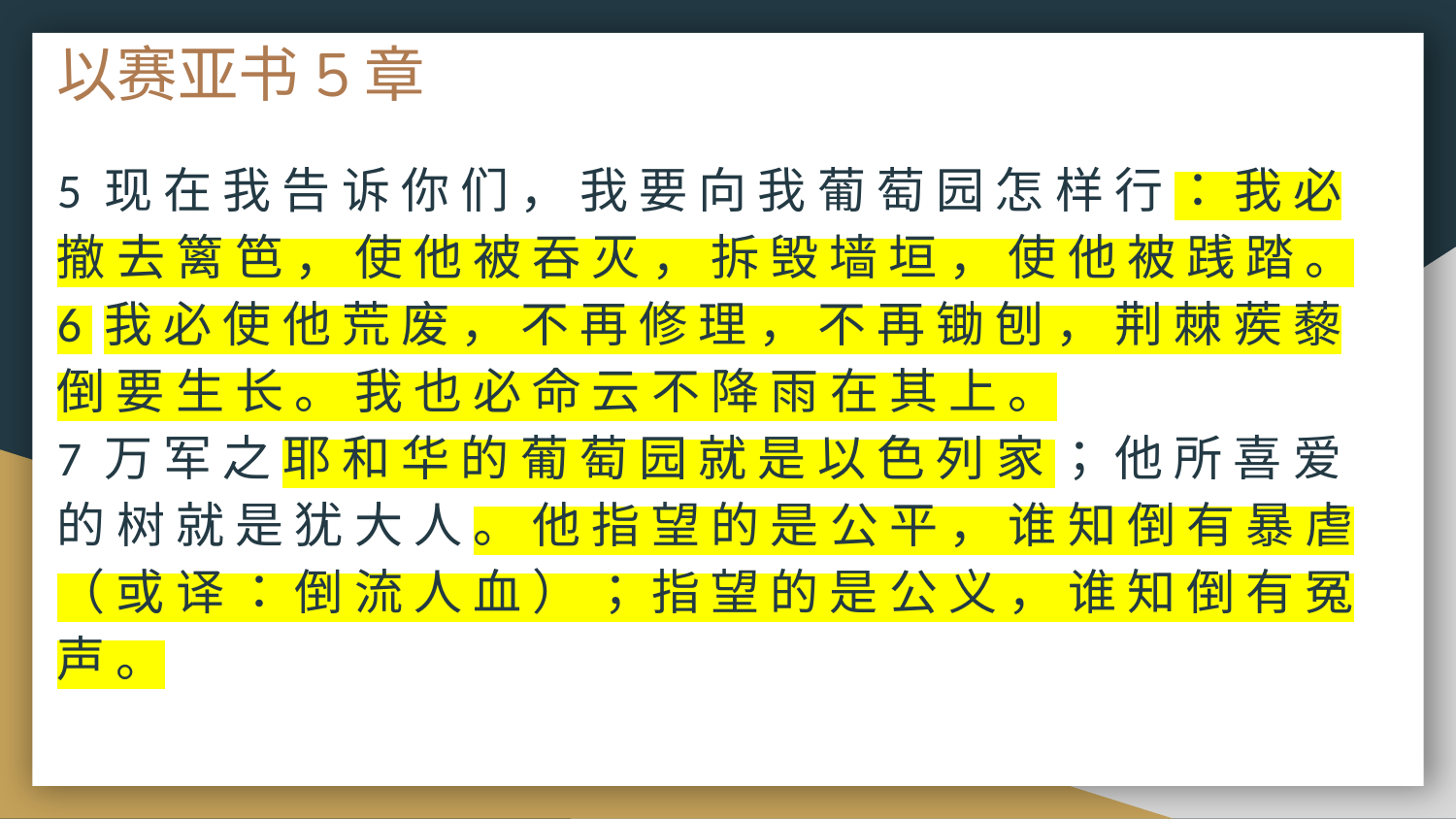

# 以赛亚书5章
5 现 在 我 告 诉 你 们 ， 我 要 向 我 葡 萄 园 怎 样 行 ： 我 必 撤 去 篱 笆 ， 使 他 被 吞 灭 ， 拆 毁 墙 垣 ， 使 他 被 践 踏 。
6 我 必 使 他 荒 废 ， 不 再 修 理 ， 不 再 锄 刨 ， 荆 棘 蒺 藜 倒 要 生 长 。 我 也 必 命 云 不 降 雨 在 其 上 。
7 万 军 之 耶 和 华 的 葡 萄 园 就 是 以 色 列 家 ； 他 所 喜 爱 的 树 就 是 犹 大 人 。 他 指 望 的 是 公 平 ， 谁 知 倒 有 暴 虐 （ 或 译 ： 倒 流 人 血 ） ； 指 望 的 是 公 义 ， 谁 知 倒 有 冤 声 。